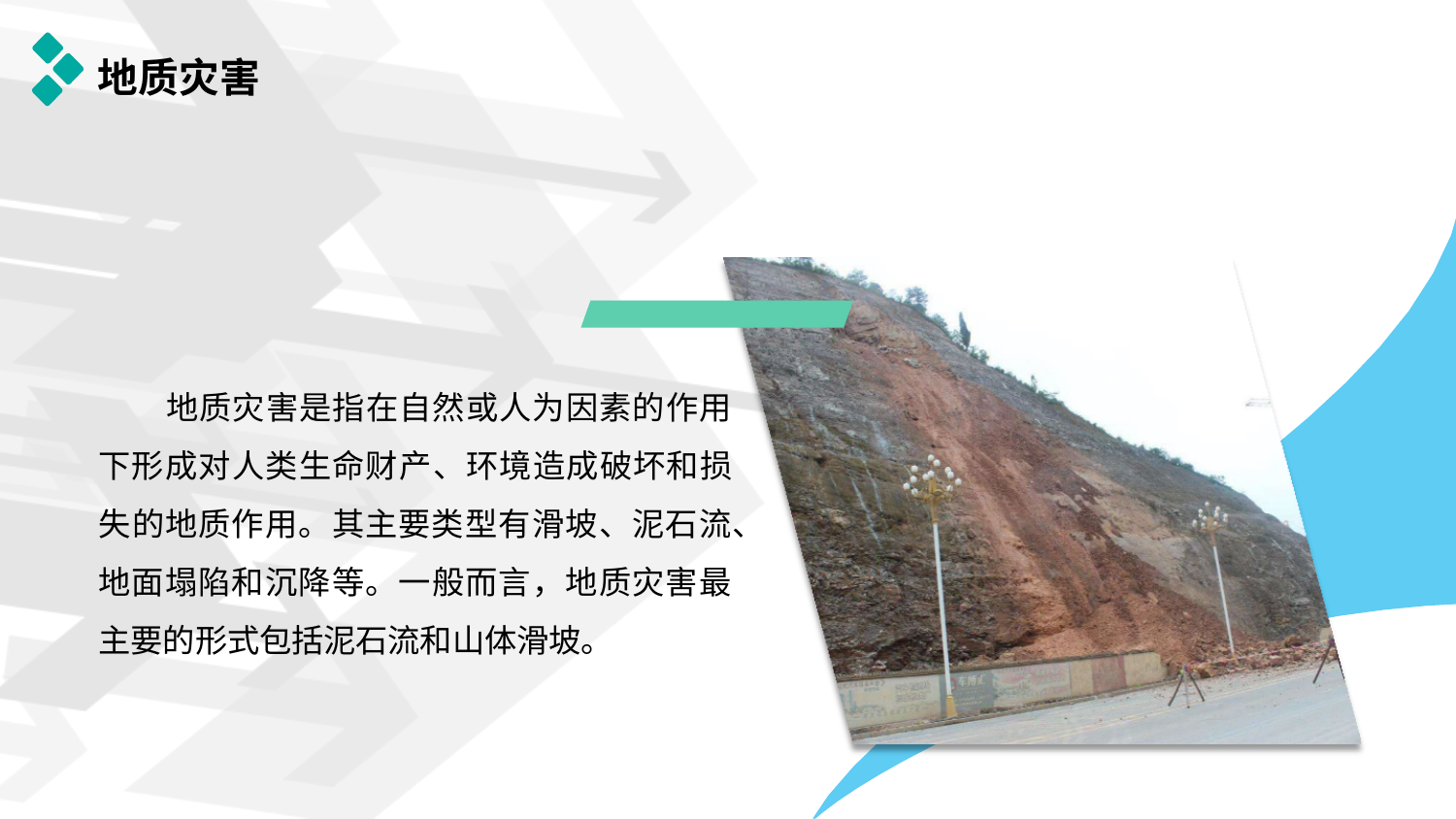

# 地质灾害

地质灾害是指在自然或人为因素的作用 下形成对人类生命财产、环境造成破坏和损 失的地质作用。其主要类型有滑坡、泥石流、 地面塌陷和沉降等。一般而言，地质灾害最 主要的形式包括泥石流和山体滑坡。